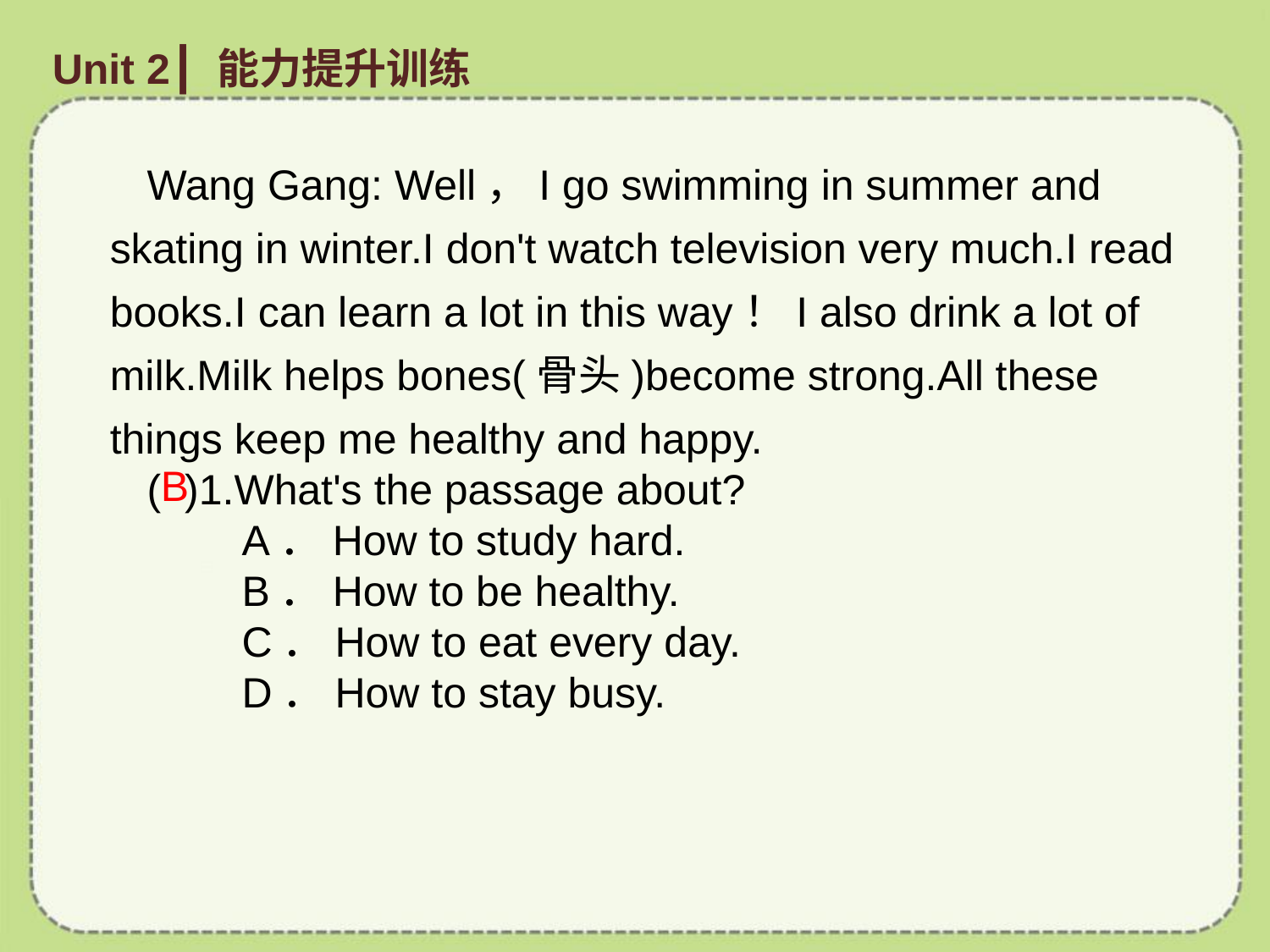

Unit 2┃ 能力提升训练
Wang Gang: Well，I go swimming in summer and skating in winter.I don't watch television very much.I read books.I can learn a lot in this way！I also drink a lot of milk.Milk helps bones(骨头)become strong.All these things keep me healthy and happy.
(  )1.What's the passage about?
        A．How to study hard.
        B．How to be healthy.
        C．How to eat every day.
        D．How to stay busy.
B